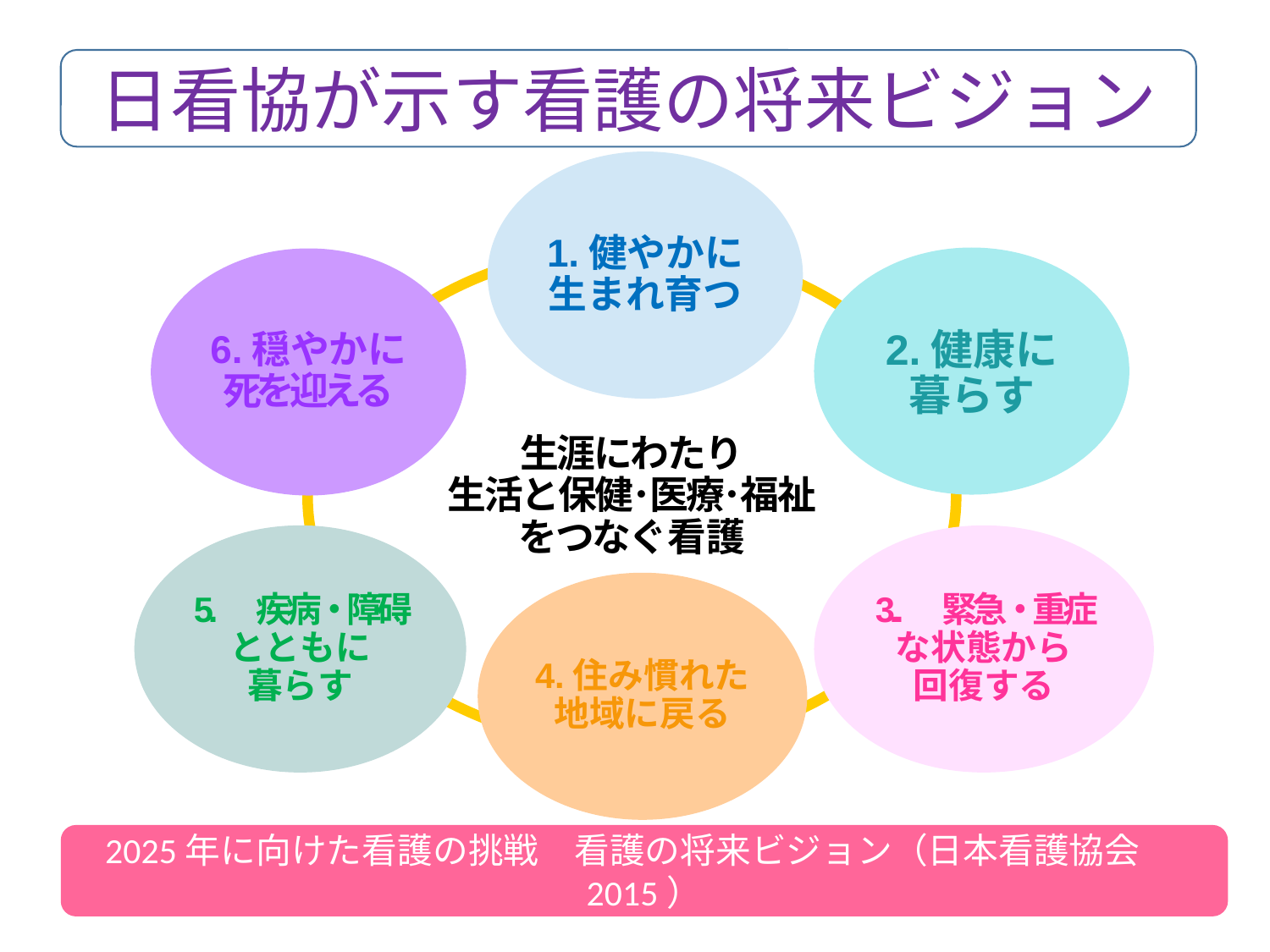

日看協が示す看護の将来ビジョン

1.健やかに
生まれ育つ

2.健康に
暮らす

6.穏やかに
死を迎える
5.　疾病・障碍とともに
暮らす
3..　緊急・重症な状態から
回復する
4.住み慣れた
地域に戻る
生涯にわたり
生活と保健･医療･福祉
をつなぐ看護
2025年に向けた看護の挑戦　看護の将来ビジョン（日本看護協会　2015）